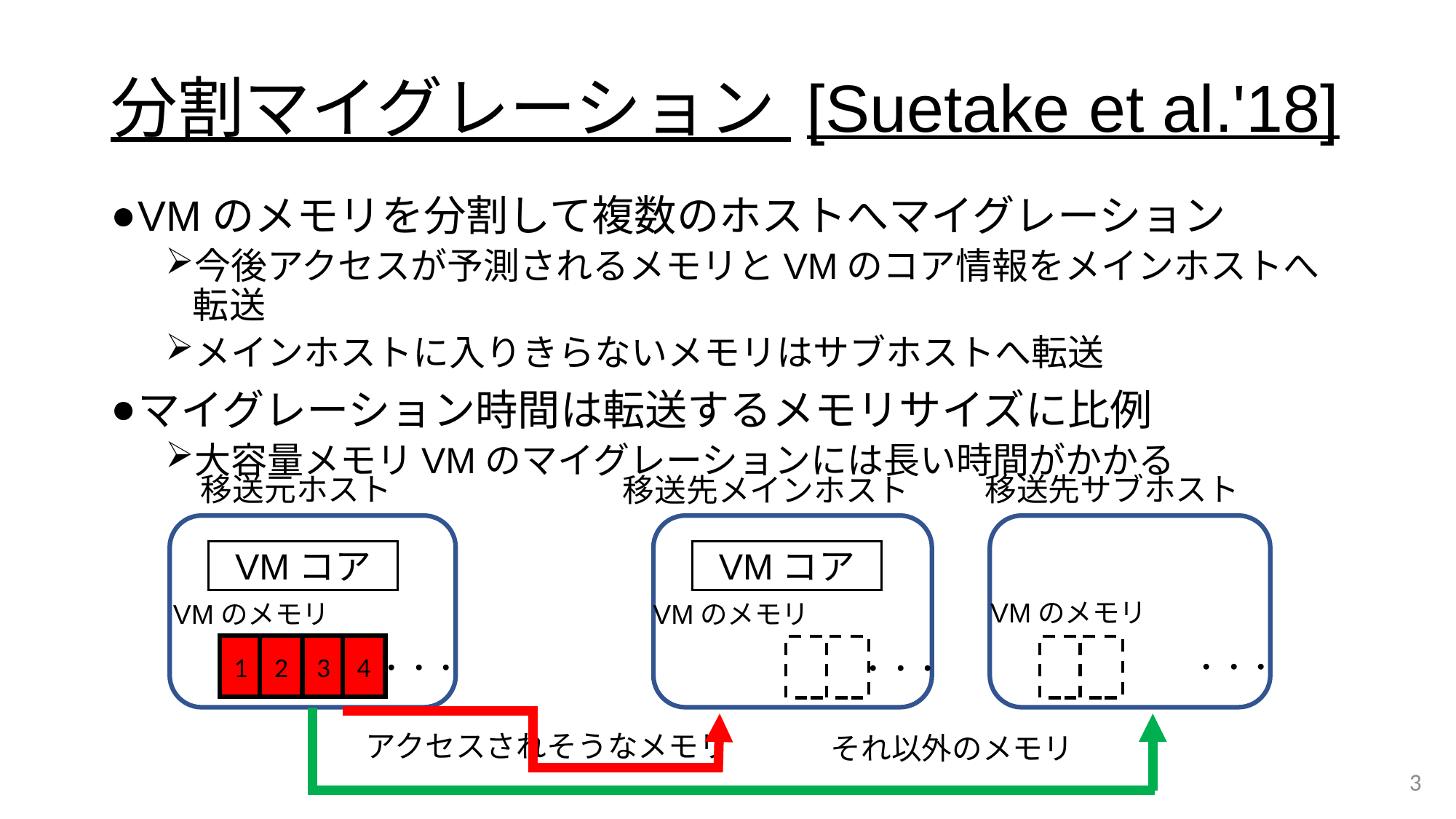

# 分割マイグレーション [Suetake et al.'18]
VMのメモリを分割して複数のホストへマイグレーション
今後アクセスが予測されるメモリとVMのコア情報をメインホストへ転送
メインホストに入りきらないメモリはサブホストへ転送
マイグレーション時間は転送するメモリサイズに比例
大容量メモリVMのマイグレーションには長い時間がかかる

移送元ホスト
移送先サブホスト
移送先メインホスト

VMコア
VMコア
VMのメモリ
VMのメモリ
VMのメモリ
1
2
3
4

・・・
・・・
・・・
アクセスされそうなメモリ
それ以外のメモリ
3